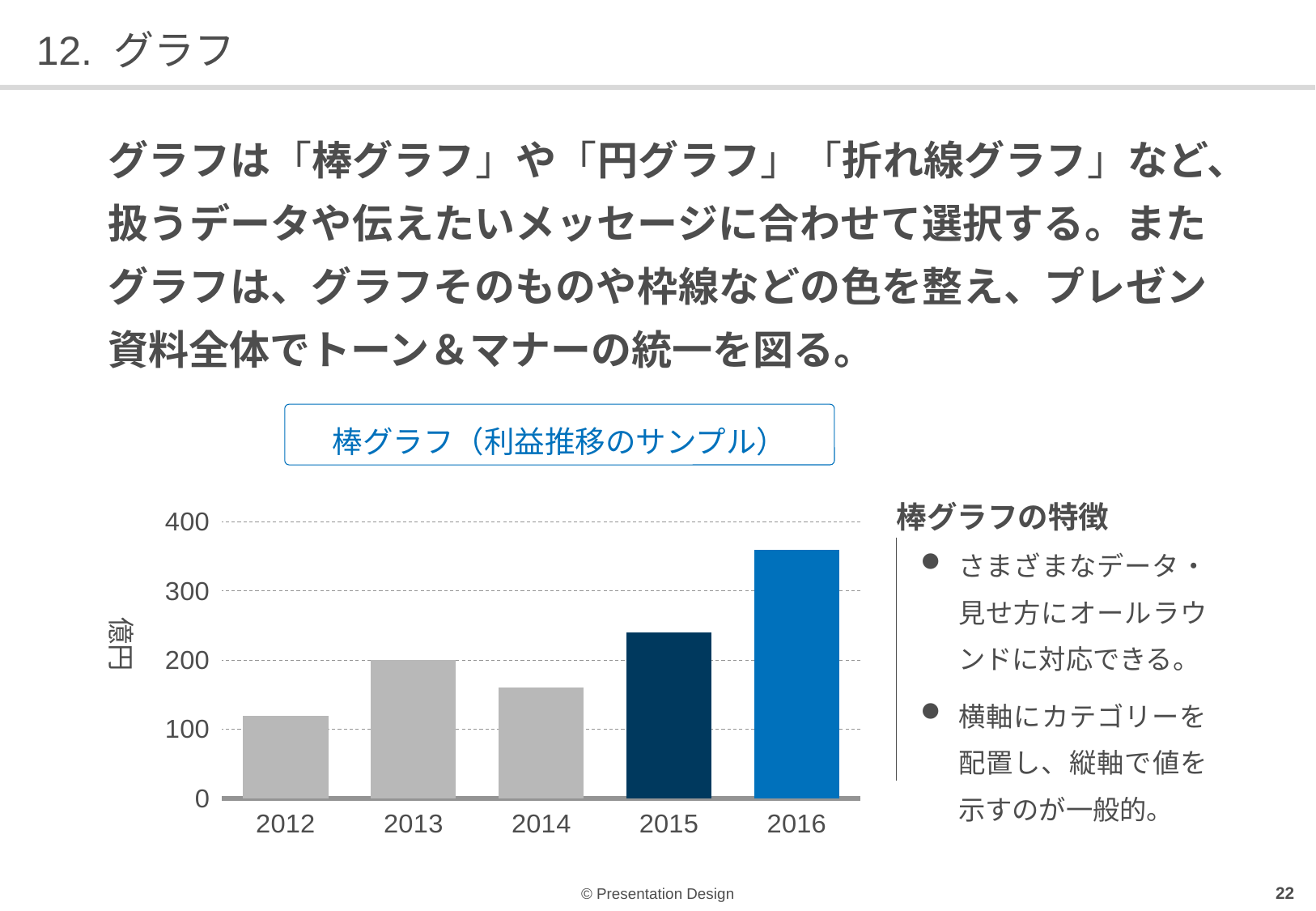

# 12. グラフ
グラフは「棒グラフ」や「円グラフ」「折れ線グラフ」など、扱うデータや伝えたいメッセージに合わせて選択する。またグラフは、グラフそのものや枠線などの色を整え、プレゼン資料全体でトーン＆マナーの統一を図る。
棒グラフ（利益推移のサンプル）
| 棒グラフの特徴 |
| --- |
| さまざまなデータ・見せ方にオールラウンドに対応できる。 横軸にカテゴリーを配置し、縦軸で値を示すのが一般的。 |

### Chart

| Category |  |  |
|---|---|---|
| 2012.0 | 120.0 | None |
| 2013.0 | 200.0 | None |
| 2014.0 | 160.0 | None |
| 2015.0 | 240.0 | None |
| 2016.0 | 360.0 | None |
億円

22